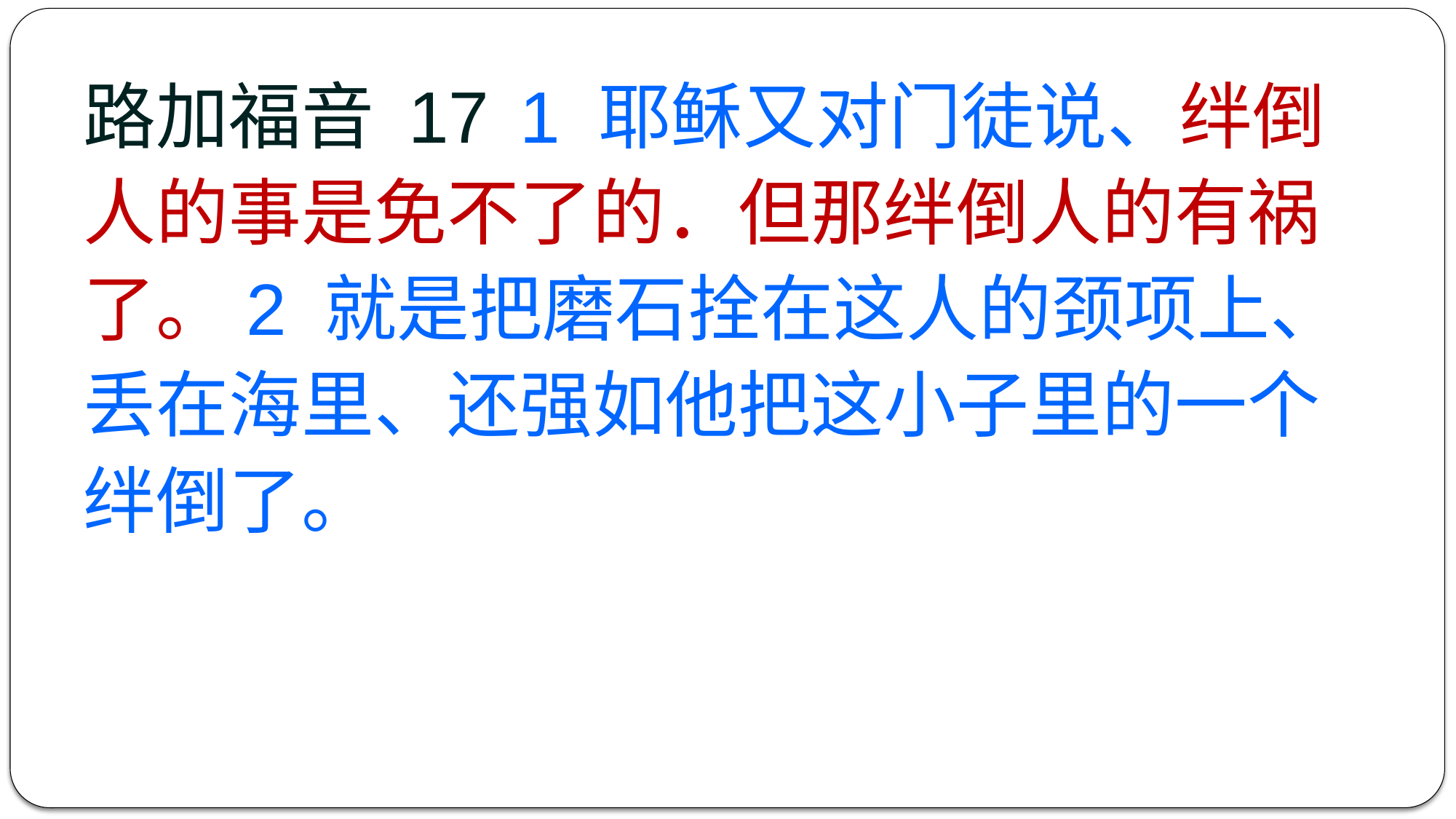

路加福音 17	1 耶稣又对门徒说、绊倒人的事是免不了的．但那绊倒人的有祸了。2 就是把磨石拴在这人的颈项上、丢在海里、还强如他把这小子里的一个绊倒了。